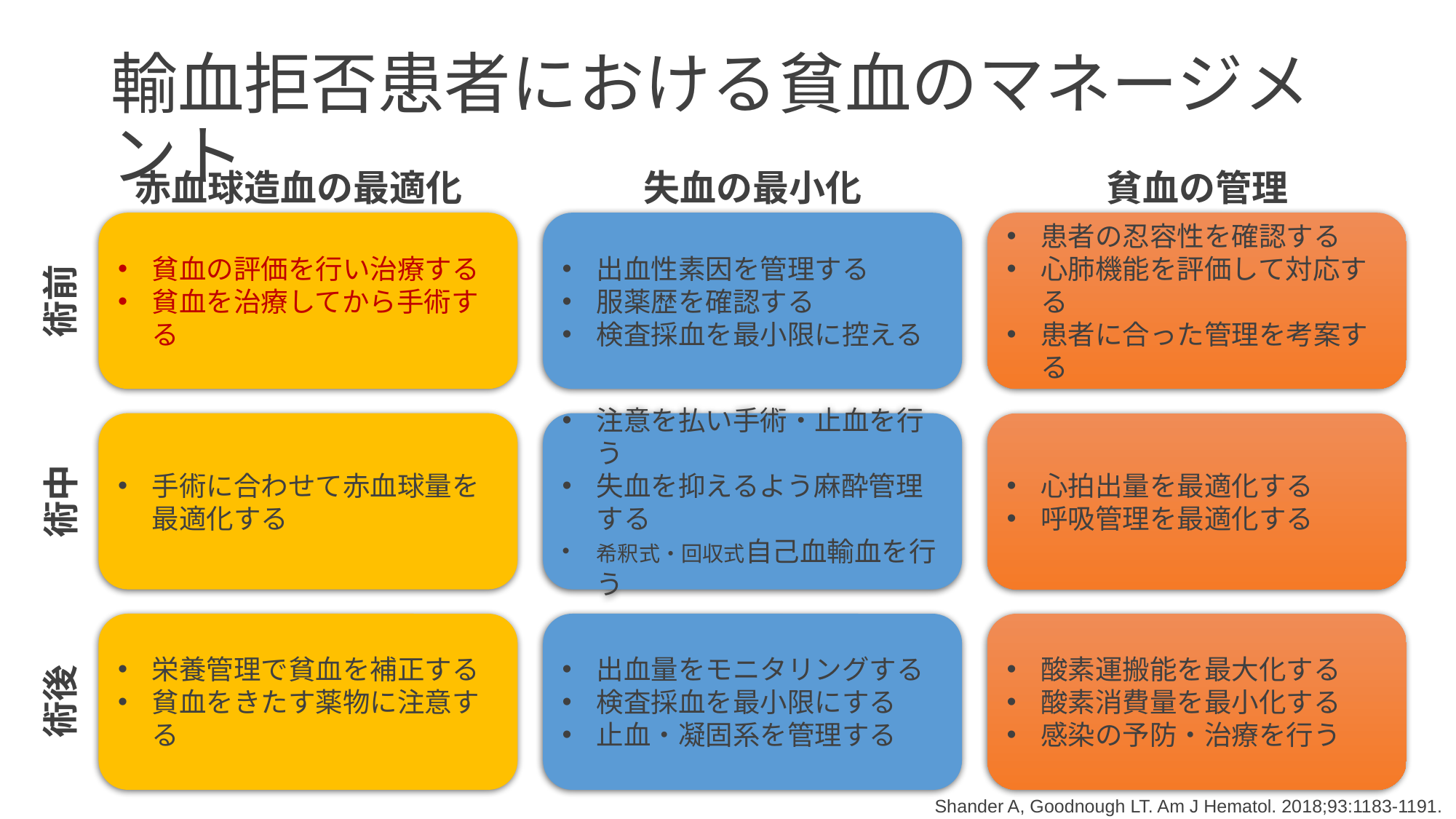

# 輸血拒否患者における貧血のマネージメント
赤血球造血の最適化
失血の最小化
貧血の管理
貧血の評価を行い治療する
貧血を治療してから手術する
出血性素因を管理する
服薬歴を確認する
検査採血を最小限に控える
患者の忍容性を確認する
心肺機能を評価して対応する
患者に合った管理を考案する
術前
手術に合わせて赤血球量を最適化する
注意を払い手術・止血を行う
失血を抑えるよう麻酔管理する
希釈式・回収式自己血輸血を行う
心拍出量を最適化する
呼吸管理を最適化する
術中
栄養管理で貧血を補正する
貧血をきたす薬物に注意する
出血量をモニタリングする
検査採血を最小限にする
止血・凝固系を管理する
酸素運搬能を最大化する
酸素消費量を最小化する
感染の予防・治療を行う
術後
Shander A, Goodnough LT. Am J Hematol. 2018;93:1183-1191.